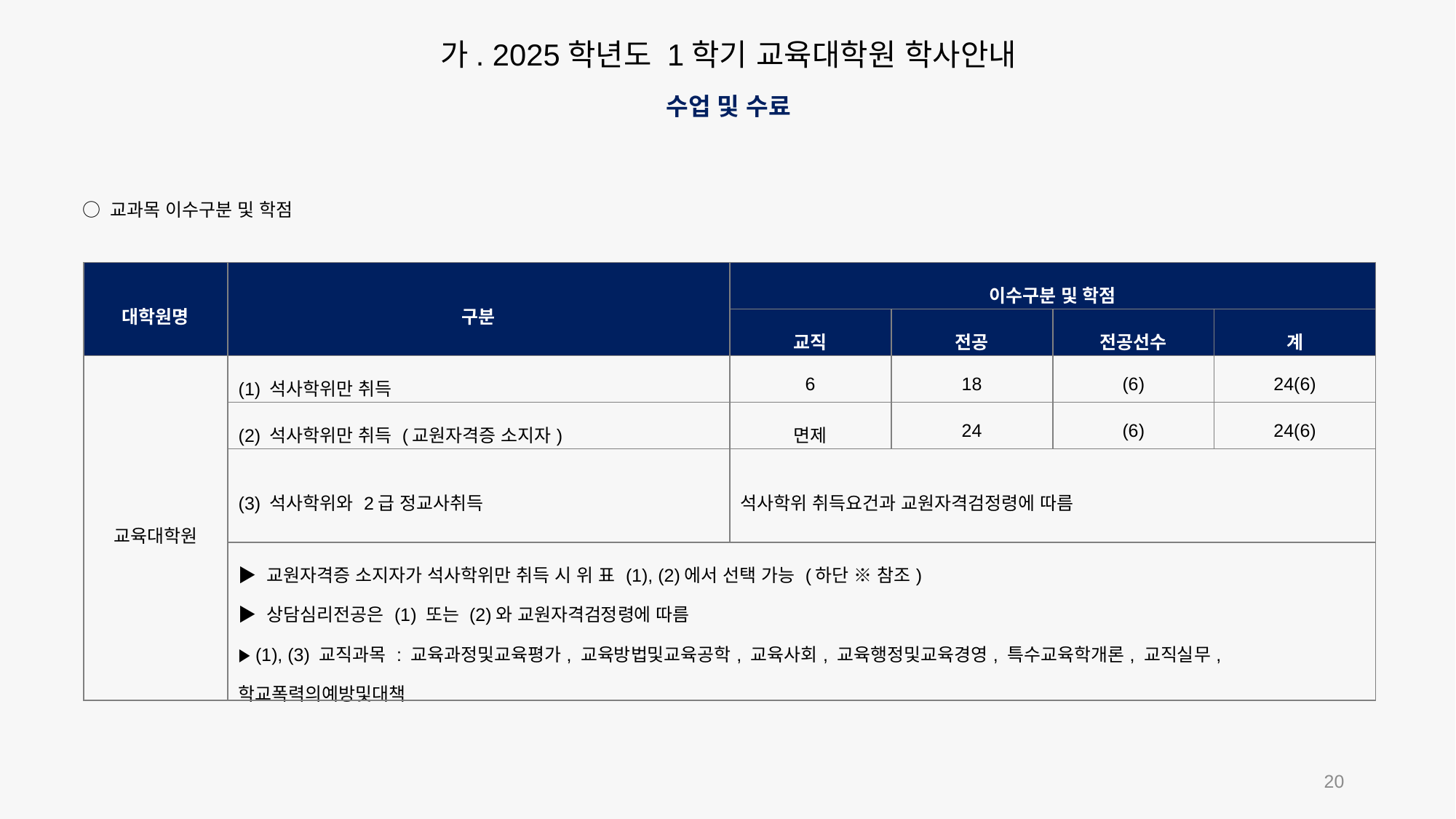

가. 2025학년도 1학기 교육대학원 학사안내
수업 및 수료
○ 교과목 이수구분 및 학점

| 대학원명 | 구분 | 이수구분 및 학점 |  |  |  |
| --- | --- | --- | --- | --- | --- |
|  |  | 교직 | 전공 | 전공선수 | 계 |
| 교육대학원 | (1) 석사학위만 취득 | 6 | 18 | (6) | 24(6) |
|  | (2) 석사학위만 취득 (교원자격증 소지자) | 면제 | 24 | (6) | 24(6) |
|  | (3) 석사학위와 2급 정교사취득 | 석사학위 취득요건과 교원자격검정령에 따름 |  |  |  |
|  | ▶ 교원자격증 소지자가 석사학위만 취득 시 위 표 (1), (2)에서 선택 가능 (하단 ※ 참조) ▶ 상담심리전공은 (1) 또는 (2)와 교원자격검정령에 따름 ▶ (1), (3) 교직과목 : 교육과정및교육평가, 교육방법및교육공학, 교육사회, 교육행정및교육경영, 특수교육학개론, 교직실무, 학교폭력의예방및대책 |  |  |  |  |
20